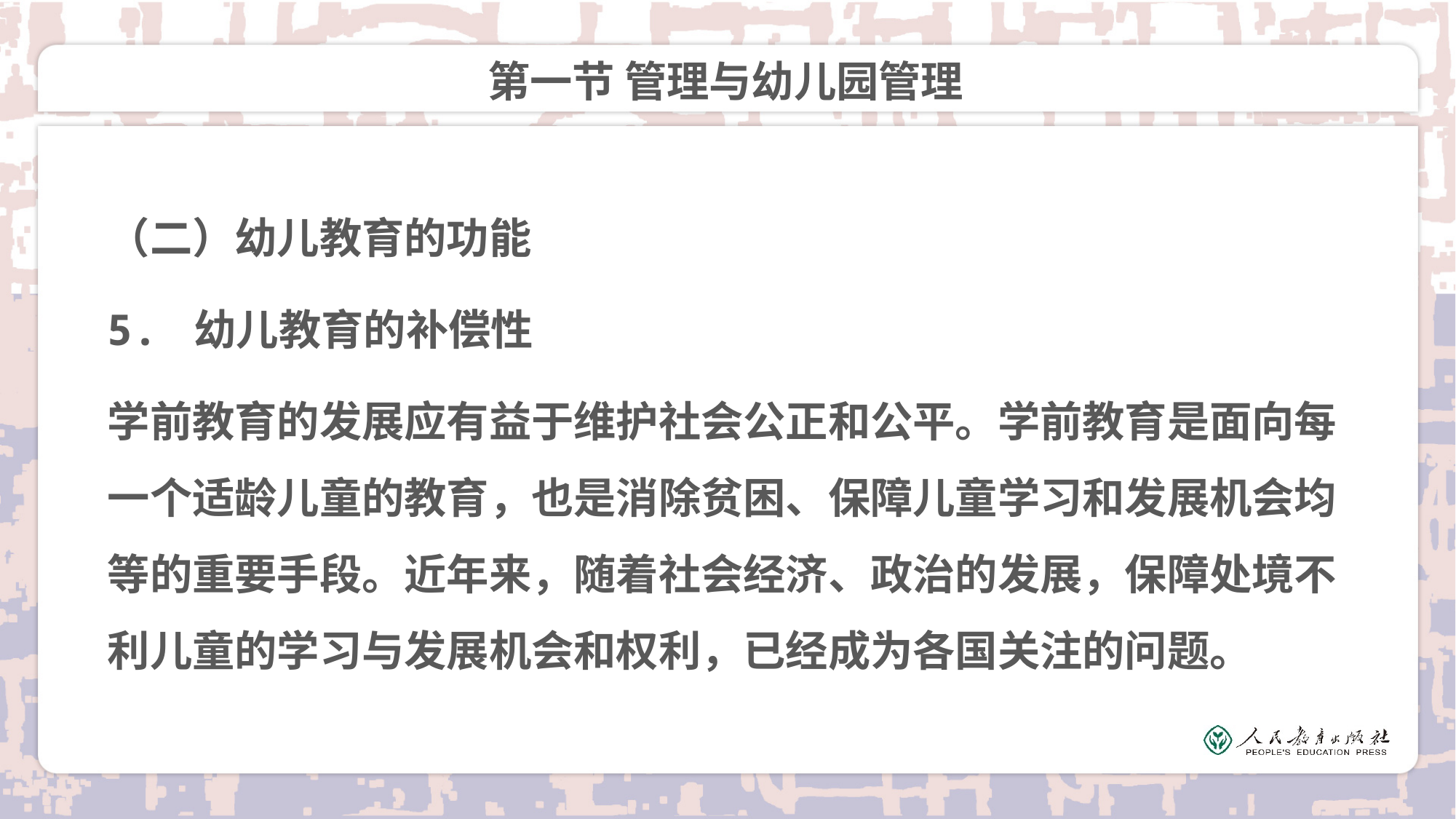

# 第一节 管理与幼儿园管理
（二）幼儿教育的功能
5. 幼儿教育的补偿性
学前教育的发展应有益于维护社会公正和公平。学前教育是面向每一个适龄儿童的教育，也是消除贫困、保障儿童学习和发展机会均等的重要手段。近年来，随着社会经济、政治的发展，保障处境不利儿童的学习与发展机会和权利，已经成为各国关注的问题。